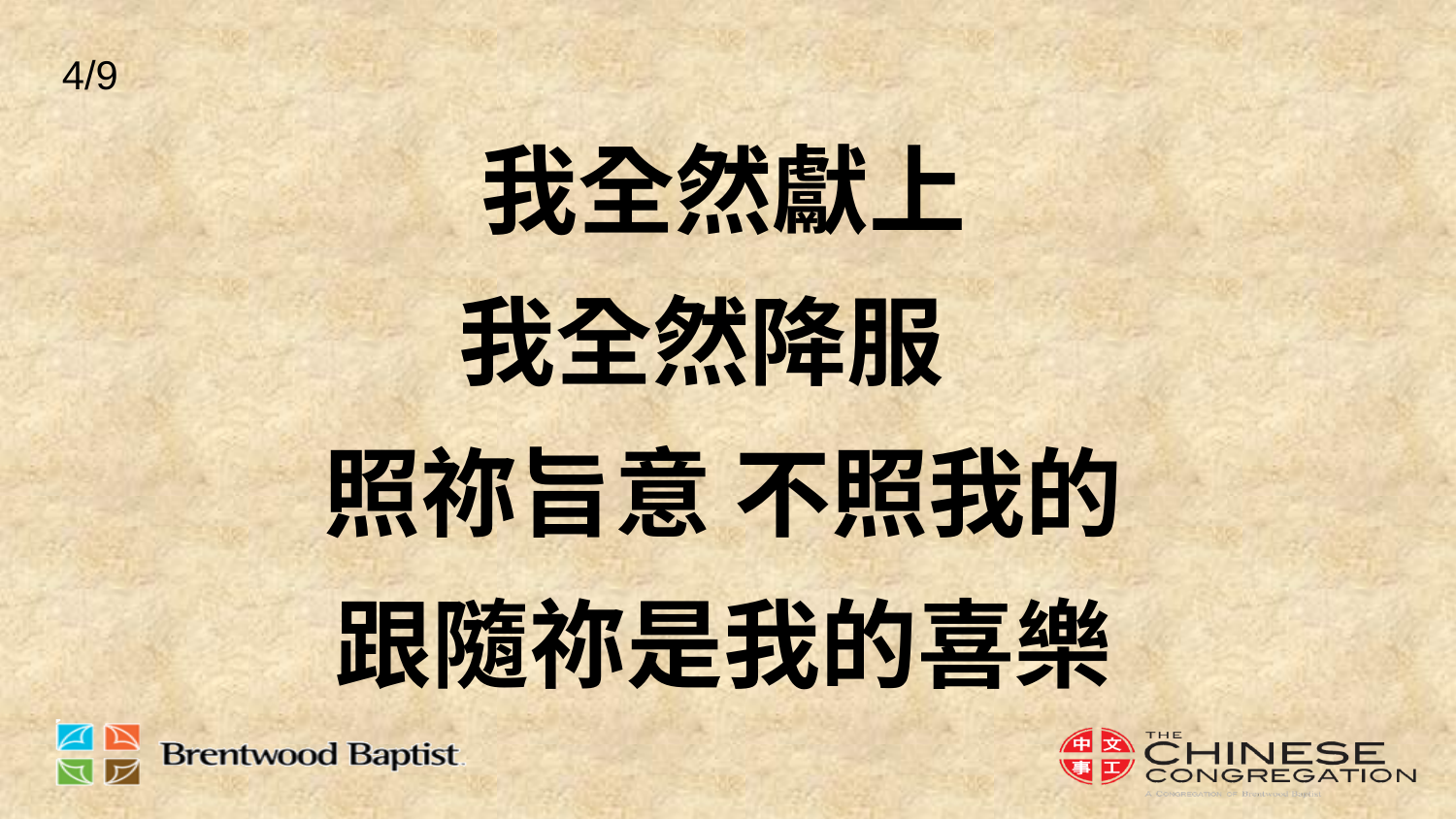

4/9
# 我全然獻上 我全然降服 照祢旨意 不照我的 跟隨祢是我的喜樂